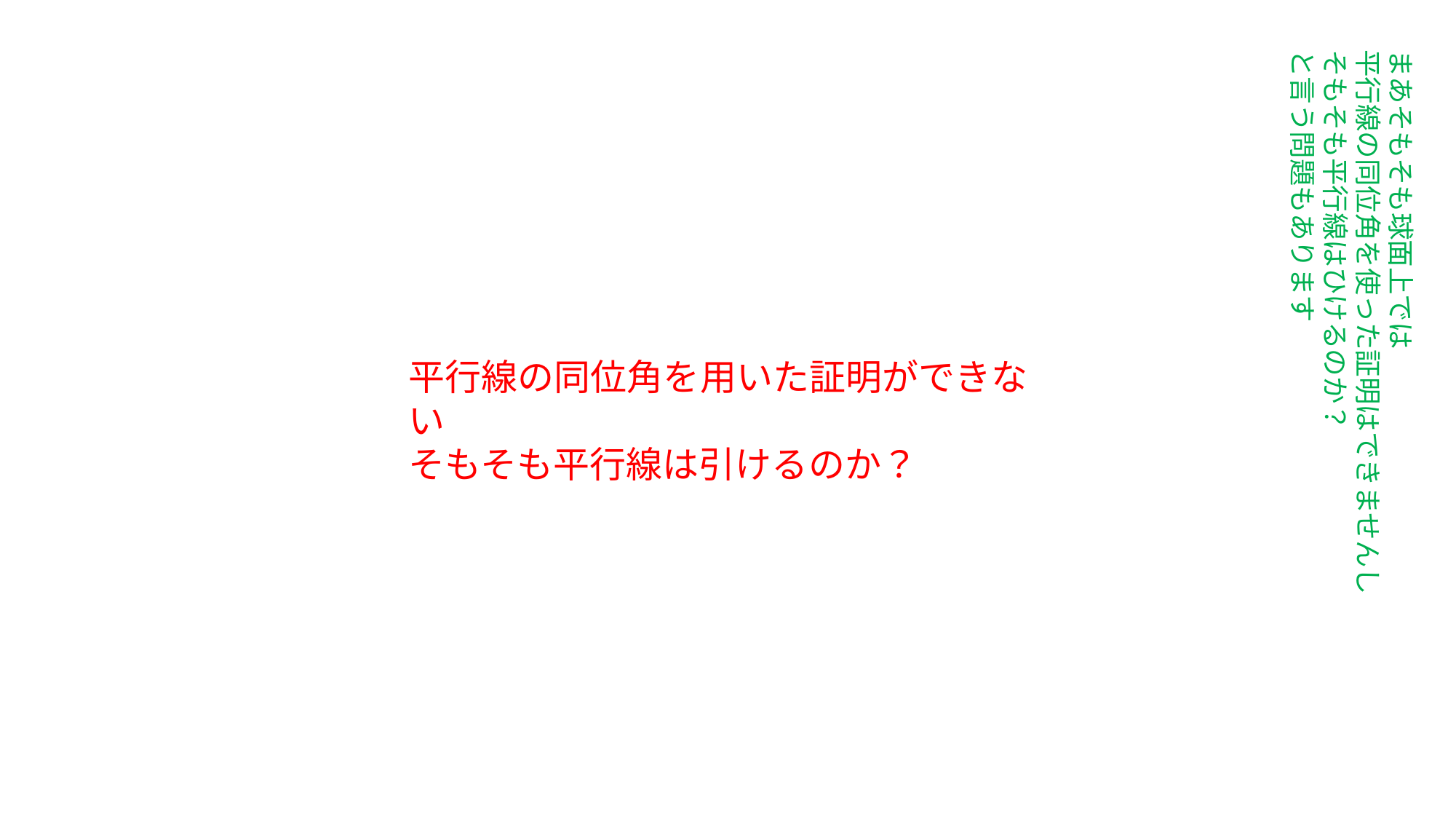

まあそもそも球面上では
平行線の同位角を使った証明はできませんし
そもそも平行線はひけるのか？
と言う問題もあります
平行線の同位角を用いた証明ができない
そもそも平行線は引けるのか？